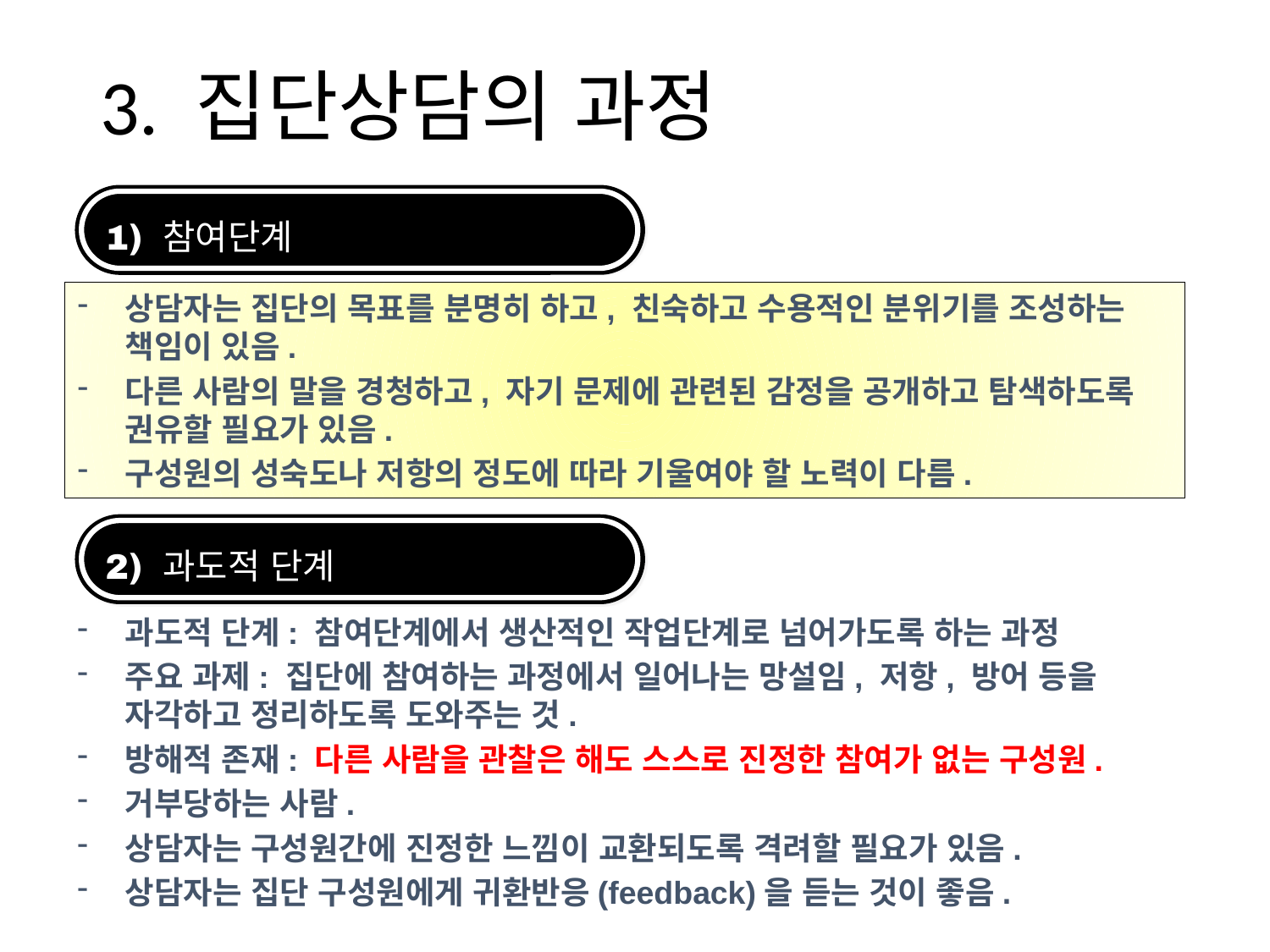

3. 집단상담의 과정

1) 참여단계

상담자는 집단의 목표를 분명히 하고, 친숙하고 수용적인 분위기를 조성하는 책임이 있음.
다른 사람의 말을 경청하고, 자기 문제에 관련된 감정을 공개하고 탐색하도록 권유할 필요가 있음.
구성원의 성숙도나 저항의 정도에 따라 기울여야 할 노력이 다름.

2) 과도적 단계
과도적 단계: 참여단계에서 생산적인 작업단계로 넘어가도록 하는 과정
주요 과제: 집단에 참여하는 과정에서 일어나는 망설임, 저항, 방어 등을 자각하고 정리하도록 도와주는 것.
방해적 존재: 다른 사람을 관찰은 해도 스스로 진정한 참여가 없는 구성원.
거부당하는 사람.
상담자는 구성원간에 진정한 느낌이 교환되도록 격려할 필요가 있음.
상담자는 집단 구성원에게 귀환반응(feedback)을 듣는 것이 좋음.